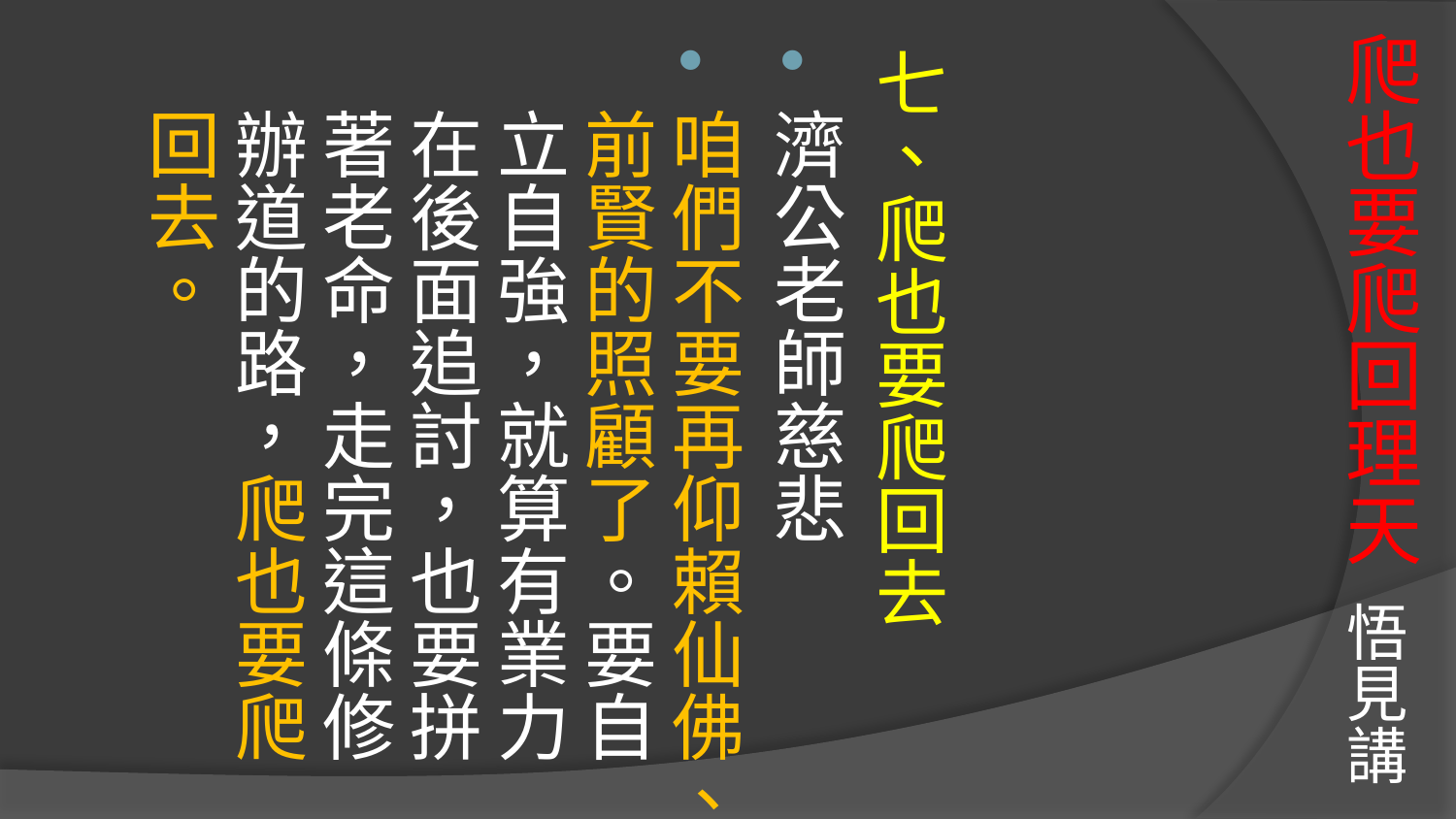

# 爬也要爬回理天  悟見講
七、爬也要爬回去
濟公老師慈悲
咱們不要再仰賴仙佛、前賢的照顧了。要自立自強，就算有業力在後面追討，也要拼著老命，走完這條修辦道的路，爬也要爬回去。